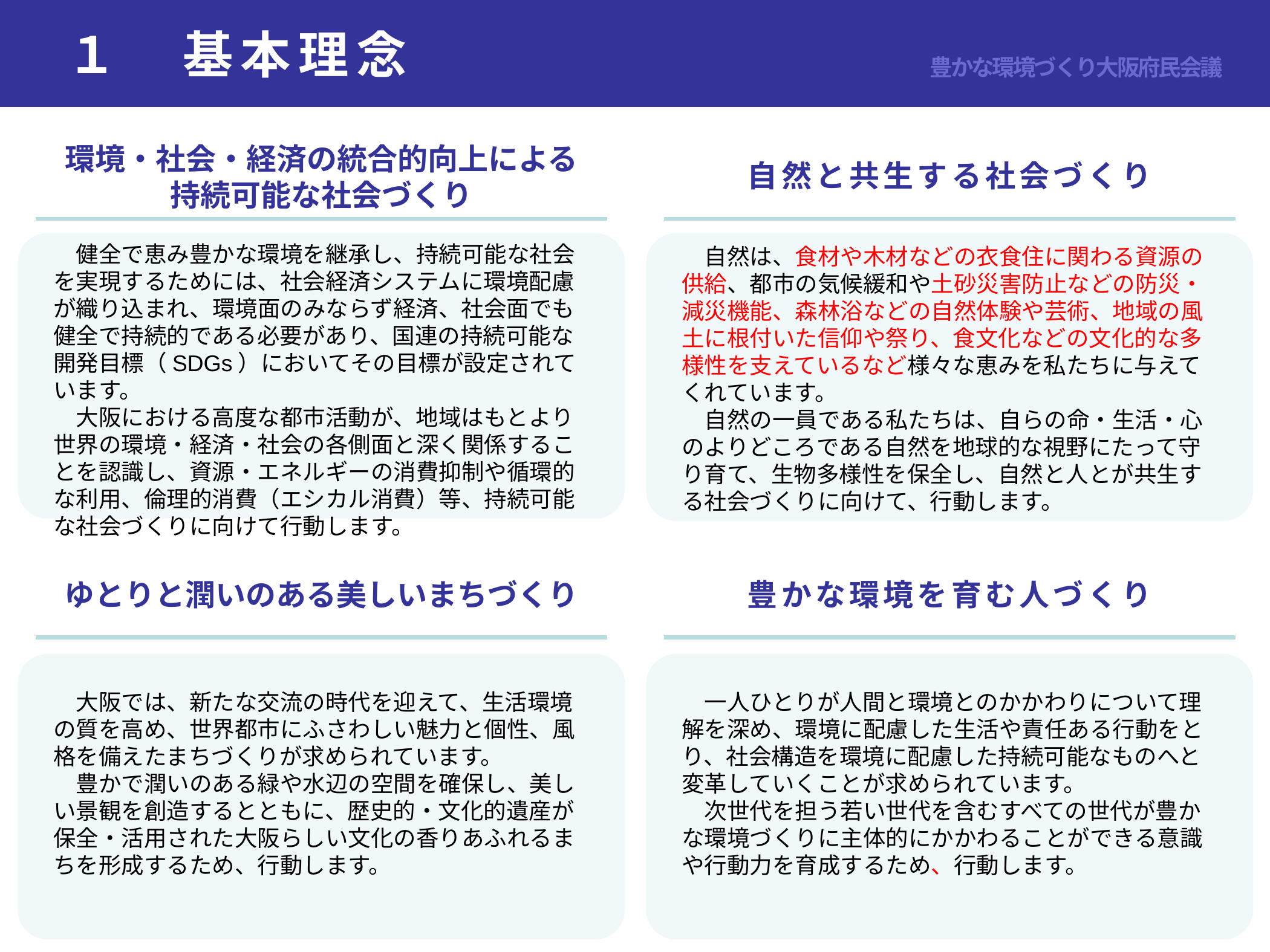

１　基本理念

豊かな環境づくり大阪府民会議
環境・社会・経済の統合的向上による
持続可能な社会づくり

　健全で恵み豊かな環境を継承し、持続可能な社会を実現するためには、社会経済システムに環境配慮が織り込まれ、環境面のみならず経済、社会面でも健全で持続的である必要があり、国連の持続可能な開発目標（SDGs）においてその目標が設定されています。
　大阪における高度な都市活動が、地域はもとより世界の環境・経済・社会の各側面と深く関係することを認識し、資源・エネルギーの消費抑制や循環的な利用、倫理的消費（エシカル消費）等、持続可能な社会づくりに向けて行動します。
自然と共生する社会づくり

　自然は、食材や木材などの衣食住に関わる資源の供給、都市の気候緩和や土砂災害防止などの防災・減災機能、森林浴などの自然体験や芸術、地域の風土に根付いた信仰や祭り、食文化などの文化的な多様性を支えているなど様々な恵みを私たちに与えてくれています。
　自然の一員である私たちは、自らの命・生活・心のよりどころである自然を地球的な視野にたって守り育て、生物多様性を保全し、自然と人とが共生する社会づくりに向けて、行動します。
ゆとりと潤いのある美しいまちづくり

　大阪では、新たな交流の時代を迎えて、生活環境の質を高め、世界都市にふさわしい魅力と個性、風格を備えたまちづくりが求められています。
　豊かで潤いのある緑や水辺の空間を確保し、美しい景観を創造するとともに、歴史的・文化的遺産が保全・活用された大阪らしい文化の香りあふれるまちを形成するため、行動します。
豊かな環境を育む人づくり

　一人ひとりが人間と環境とのかかわりについて理解を深め、環境に配慮した生活や責任ある行動をとり、社会構造を環境に配慮した持続可能なものへと変革していくことが求められています。
　次世代を担う若い世代を含むすべての世代が豊かな環境づくりに主体的にかかわることができる意識や行動力を育成するため、行動します。